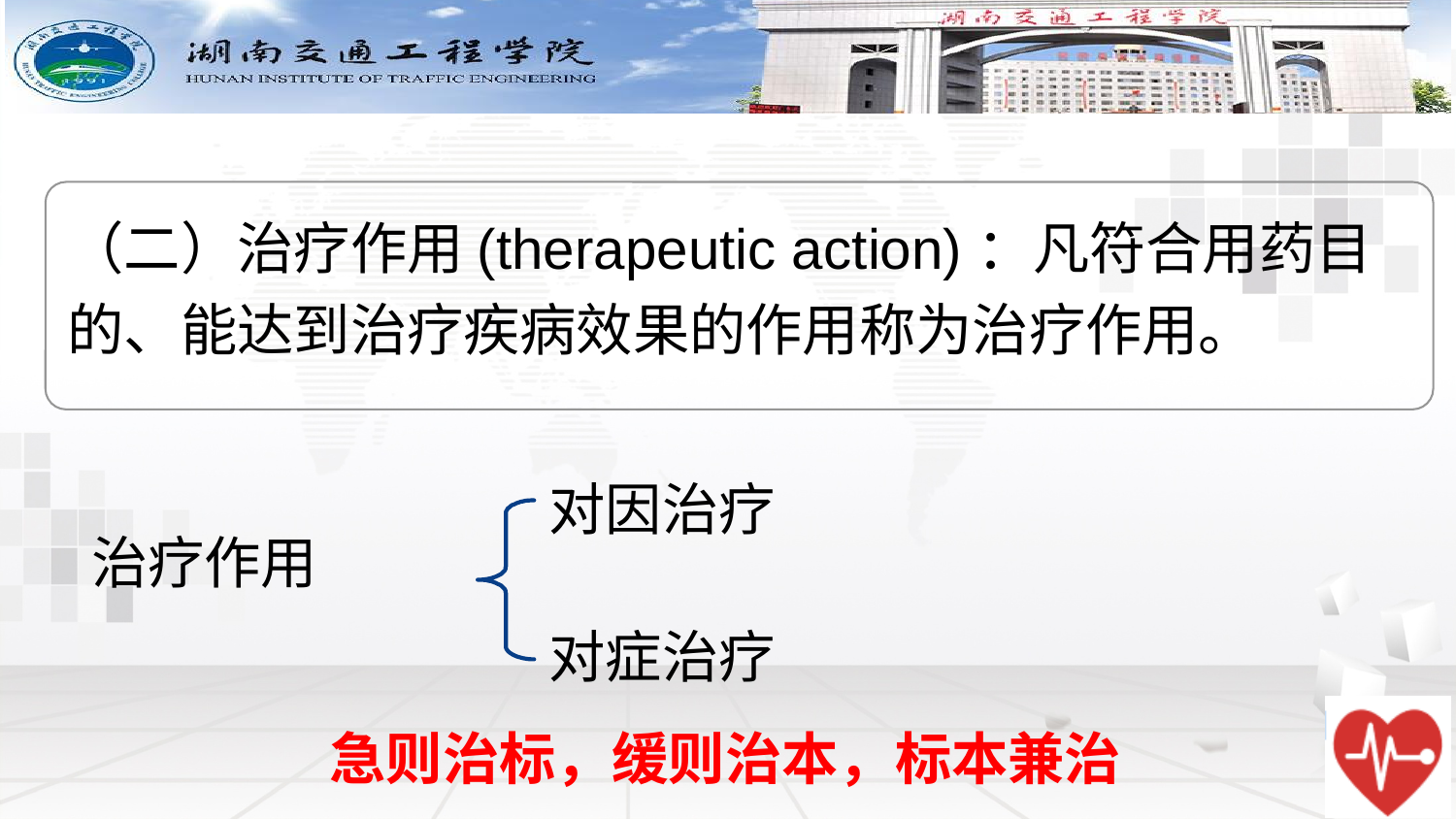

（二）治疗作用(therapeutic action)：凡符合用药目的、能达到治疗疾病效果的作用称为治疗作用。
对因治疗

        治疗作用
对症治疗
急则治标，缓则治本，标本兼治